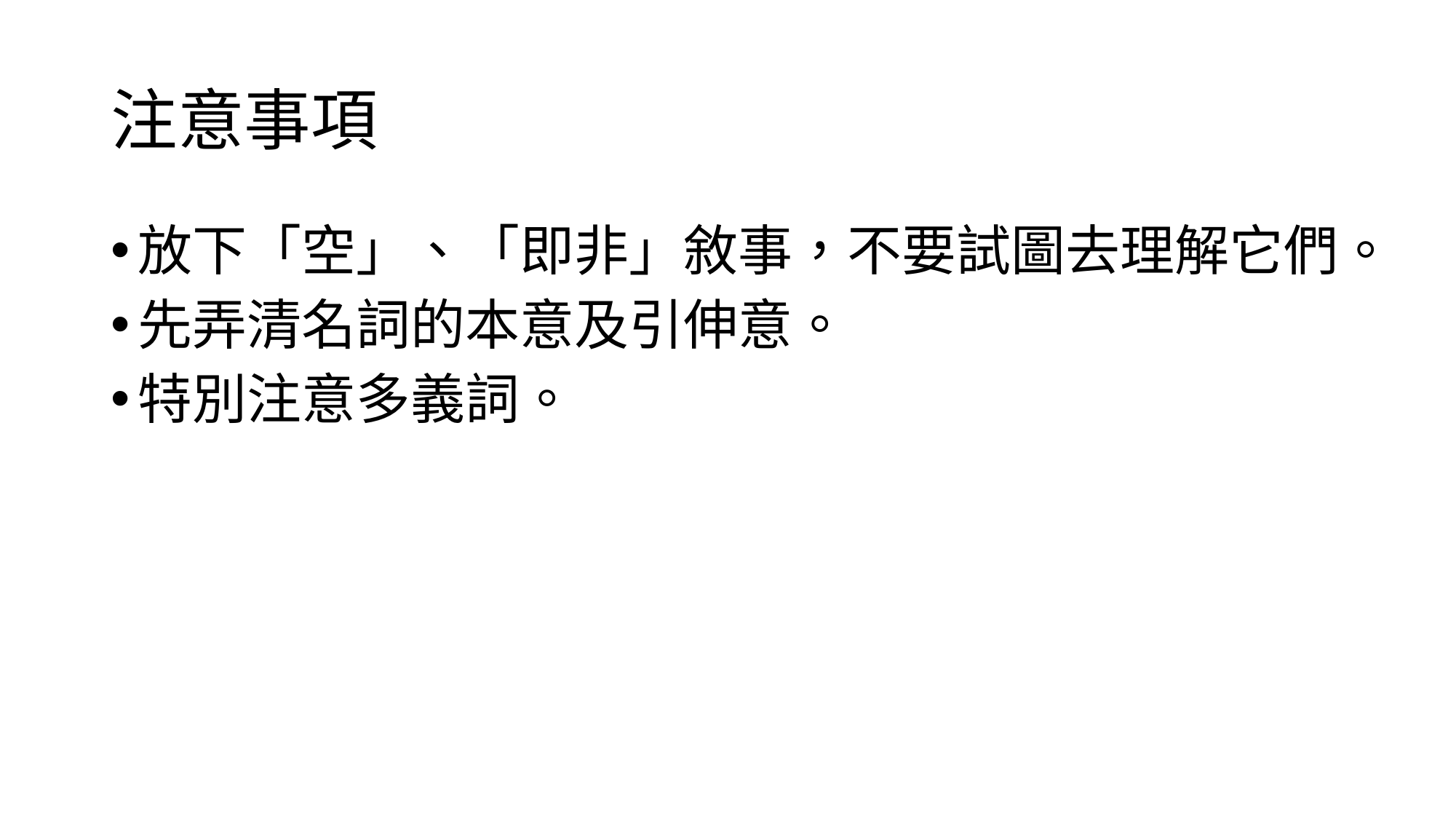

# 注意事項
放下「空」、「即非」敘事，不要試圖去理解它們。
先弄清名詞的本意及引伸意。
特別注意多義詞。